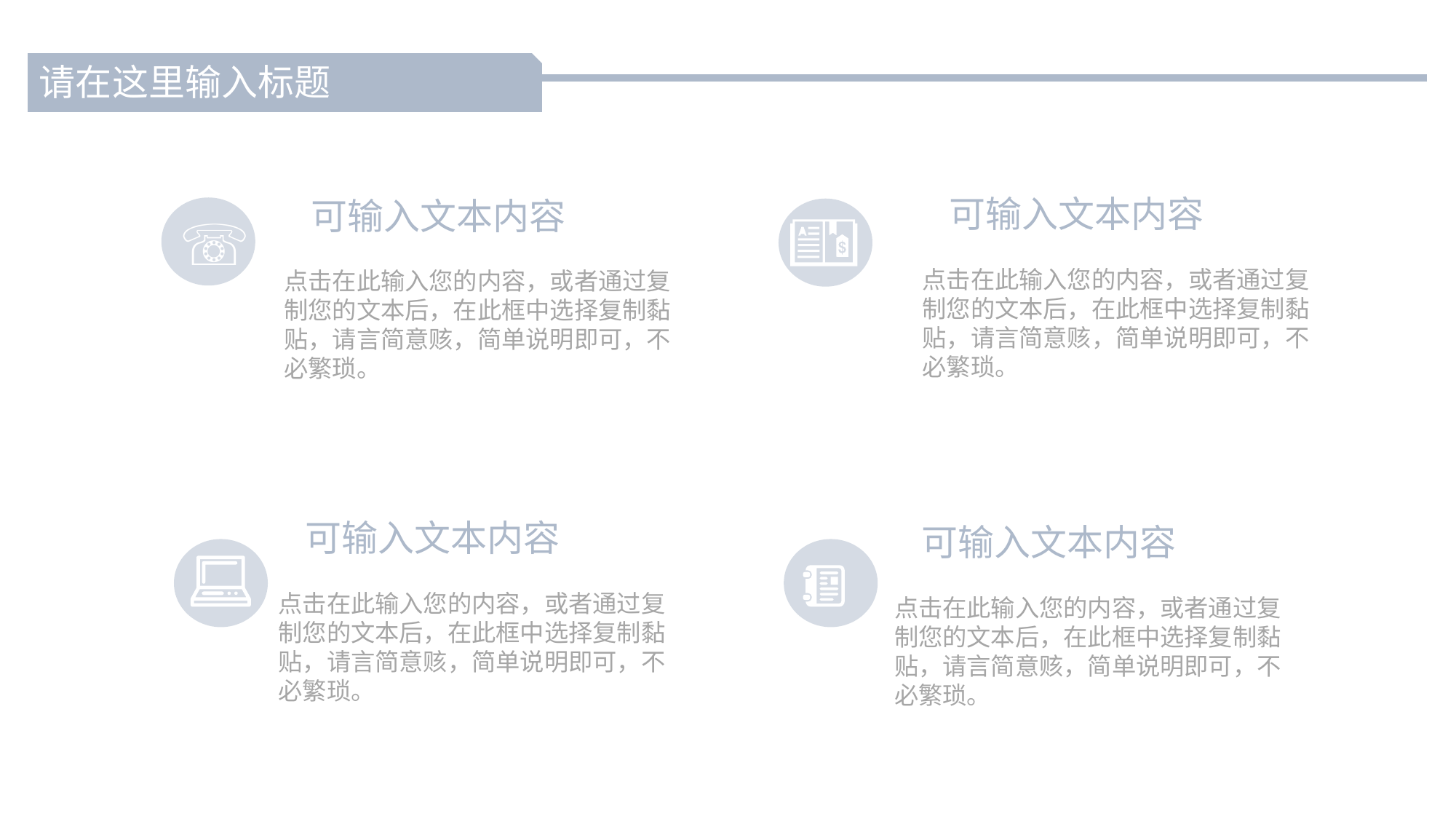

请在这里输入标题
可输入文本内容
可输入文本内容

☏

点击在此输入您的内容，或者通过复制您的文本后，在此框中选择复制黏贴，请言简意赅，简单说明即可，不必繁琐。
点击在此输入您的内容，或者通过复制您的文本后，在此框中选择复制黏贴，请言简意赅，简单说明即可，不必繁琐。
可输入文本内容
可输入文本内容

点击在此输入您的内容，或者通过复制您的文本后，在此框中选择复制黏贴，请言简意赅，简单说明即可，不必繁琐。
点击在此输入您的内容，或者通过复制您的文本后，在此框中选择复制黏贴，请言简意赅，简单说明即可，不必繁琐。